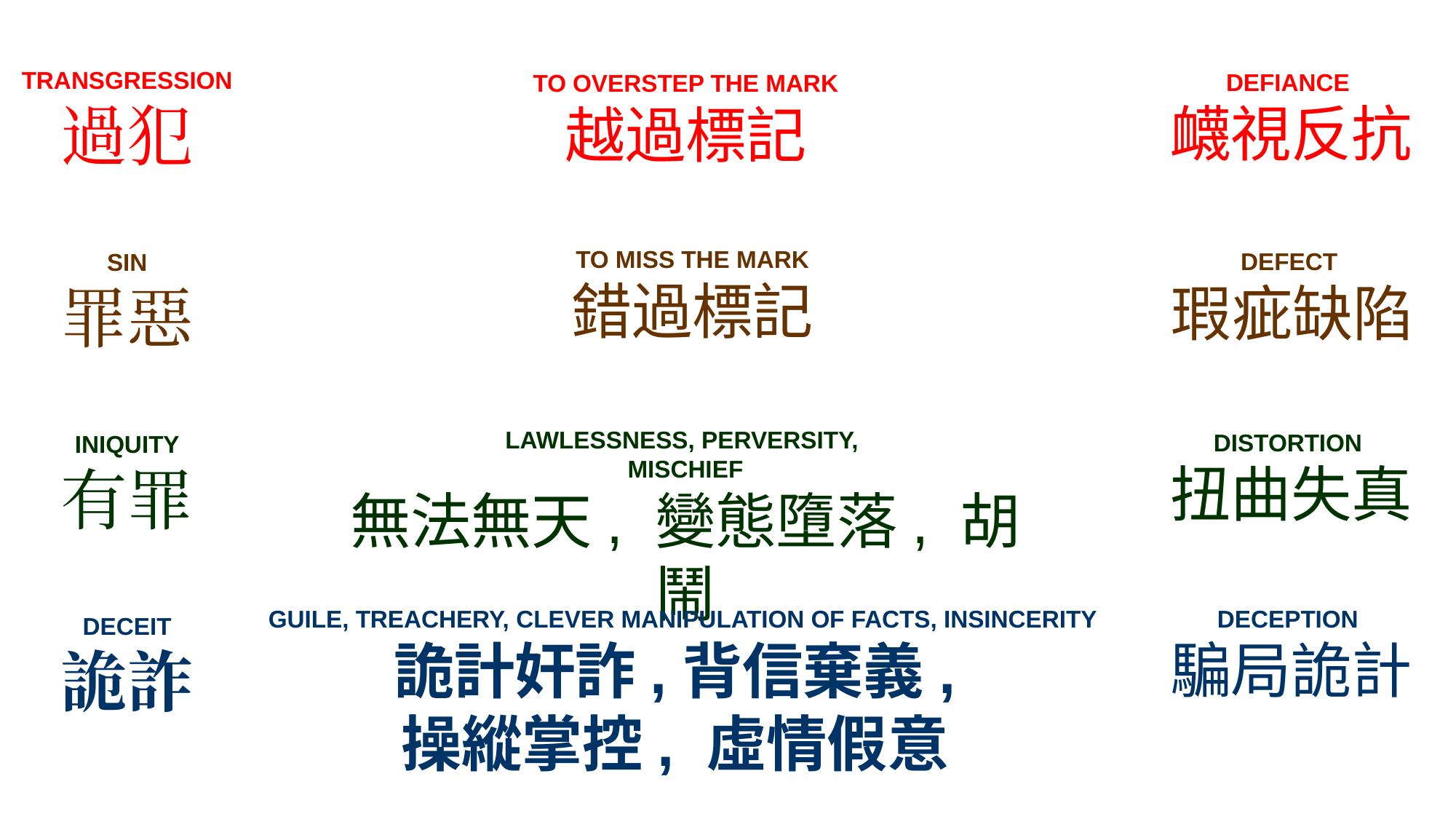

TRANSGRESSION
過犯

SIN
罪惡

INIQUITY
有罪

DECEIT
詭詐
DEFIANCE
衊視反抗
TO OVERSTEP THE MARK
越過標記
TO MISS THE MARK
錯過標記
DEFECT
瑕疵缺陷
LAWLESSNESS, PERVERSITY,
MISCHIEF
無法無天, 變態墮落, 胡鬧
DISTORTION
扭曲失真
DECEPTION
騙局詭計
GUILE, TREACHERY, CLEVER MANIPULATION OF FACTS, INSINCERITY
詭計奸詐,背信棄義,
操縱掌控, 虛情假意